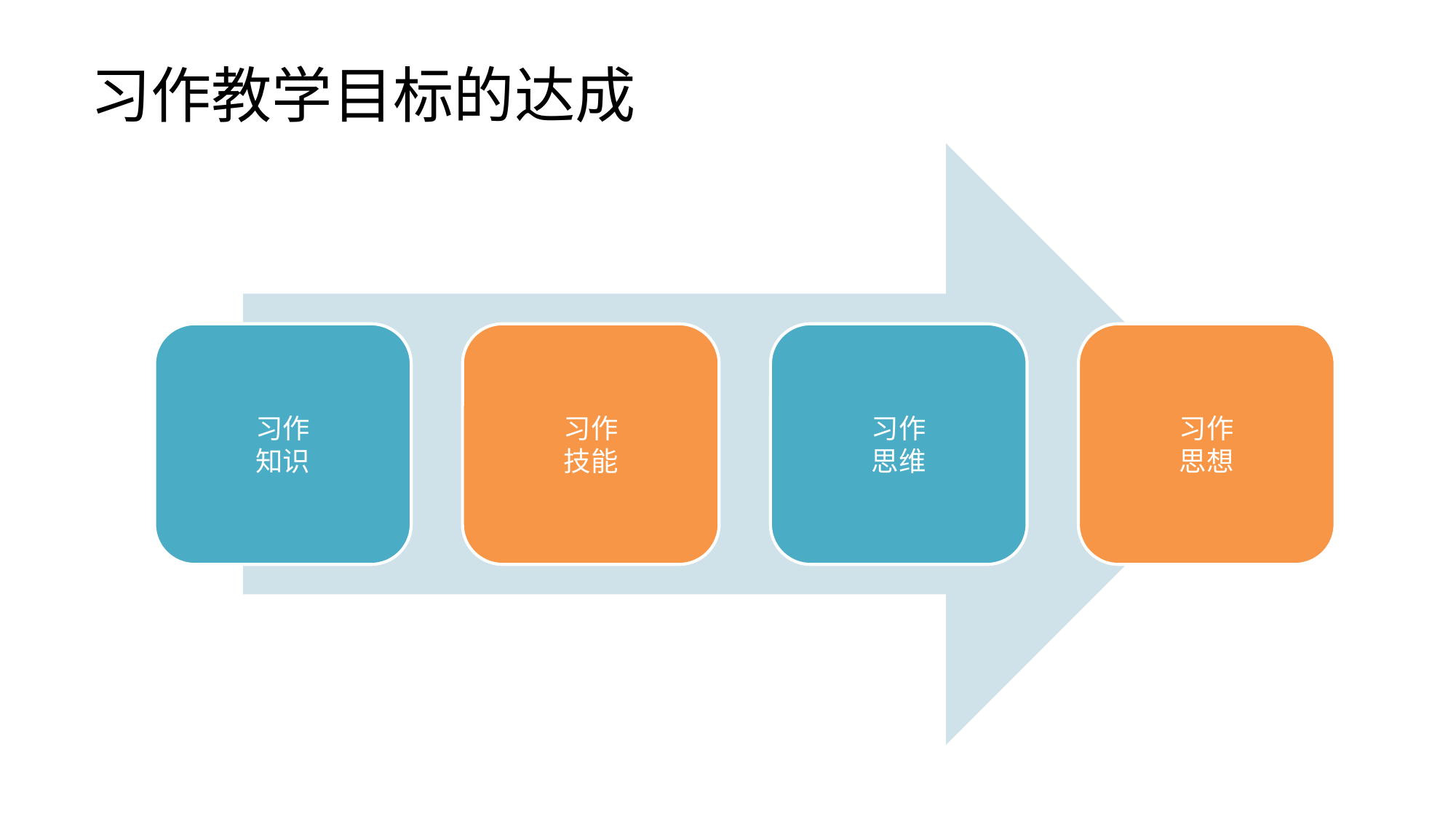

习作教学目标的达成
习作
知识
习作
技能
习作
思维
习作
思想